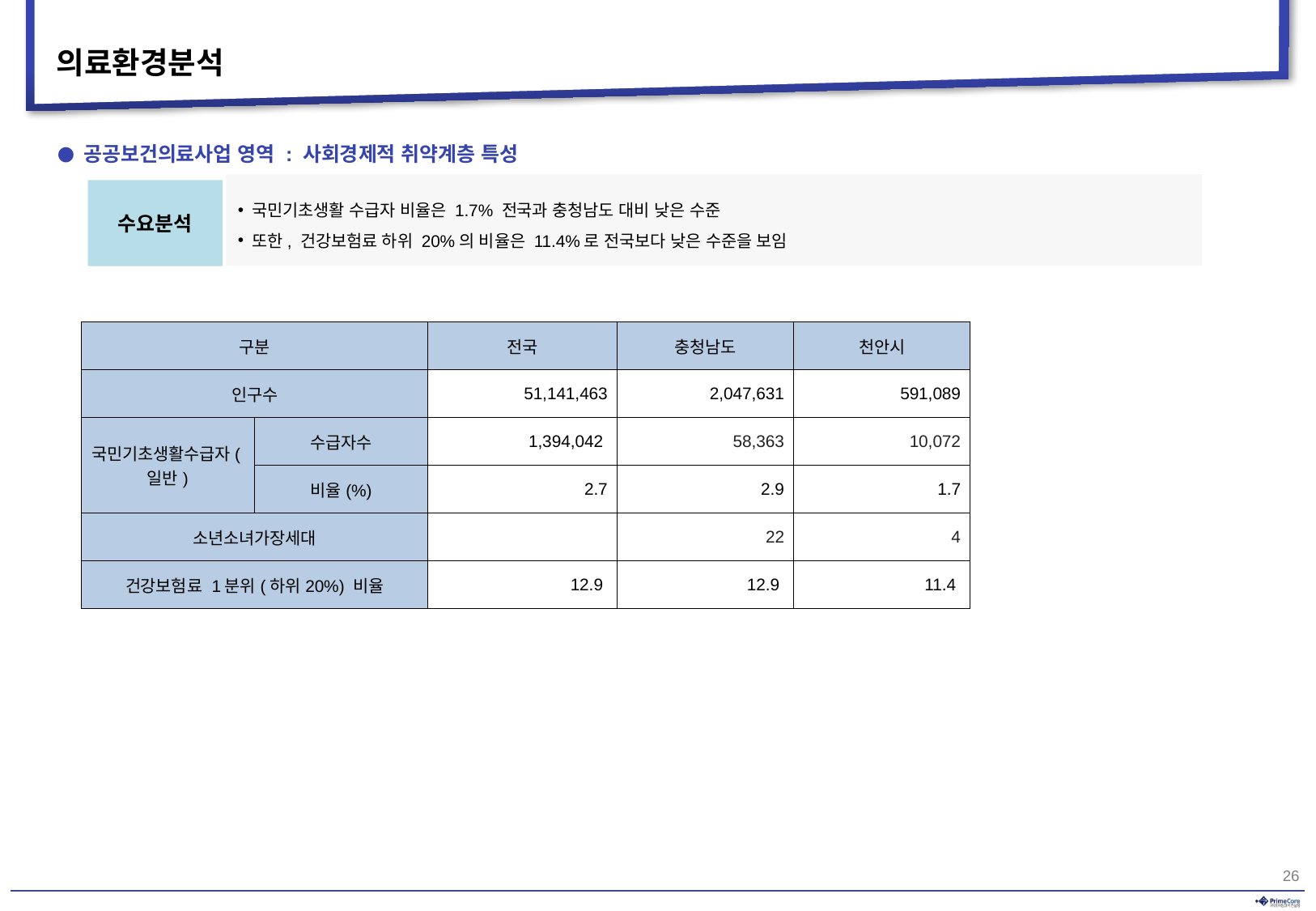

# 의료환경분석
● 공공보건의료사업 영역 : 사회경제적 취약계층 특성

 국민기초생활 수급자 비율은 1.7% 전국과 충청남도 대비 낮은 수준
 또한, 건강보험료 하위 20%의 비율은 11.4%로 전국보다 낮은 수준을 보임
수요분석
| 구분 |  | 전국 | 충청남도 | 천안시 |
| --- | --- | --- | --- | --- |
| 인구수 |  | 51,141,463 | 2,047,631 | 591,089 |
| 국민기초생활수급자(일반) | 수급자수 | 1,394,042 | 58,363 | 10,072 |
|  | 비율(%) | 2.7 | 2.9 | 1.7 |
| 소년소녀가장세대 |  |  | 22 | 4 |
| 건강보험료 1분위(하위20%) 비율 |  | 12.9 | 12.9 | 11.4 |